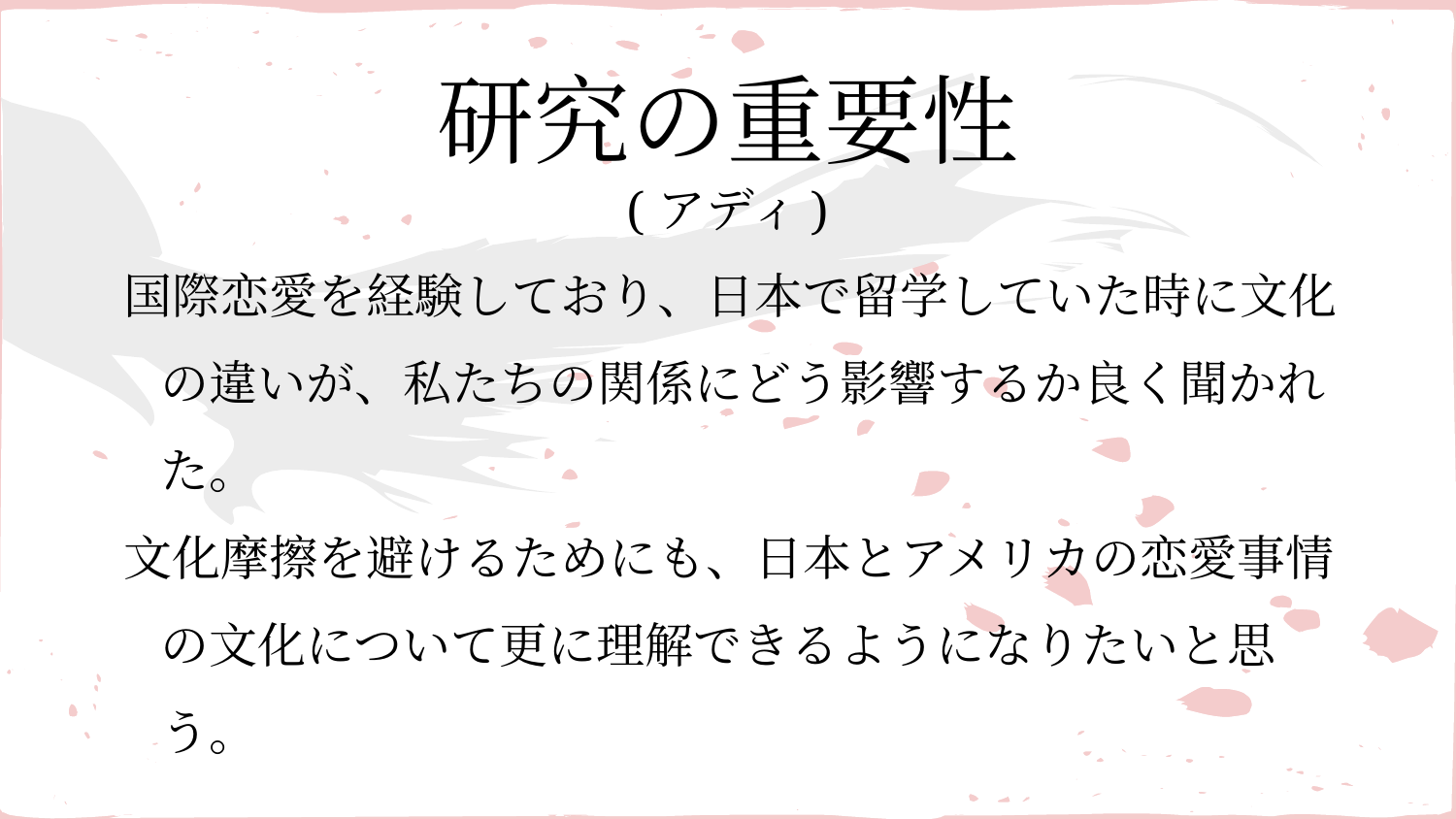

# 研究の重要性
(アディ)
国際恋愛を経験しており、日本で留学していた時に文化の違いが、私たちの関係にどう影響するか良く聞かれた。
文化摩擦を避けるためにも、日本とアメリカの恋愛事情の文化について更に理解できるようになりたいと思う。